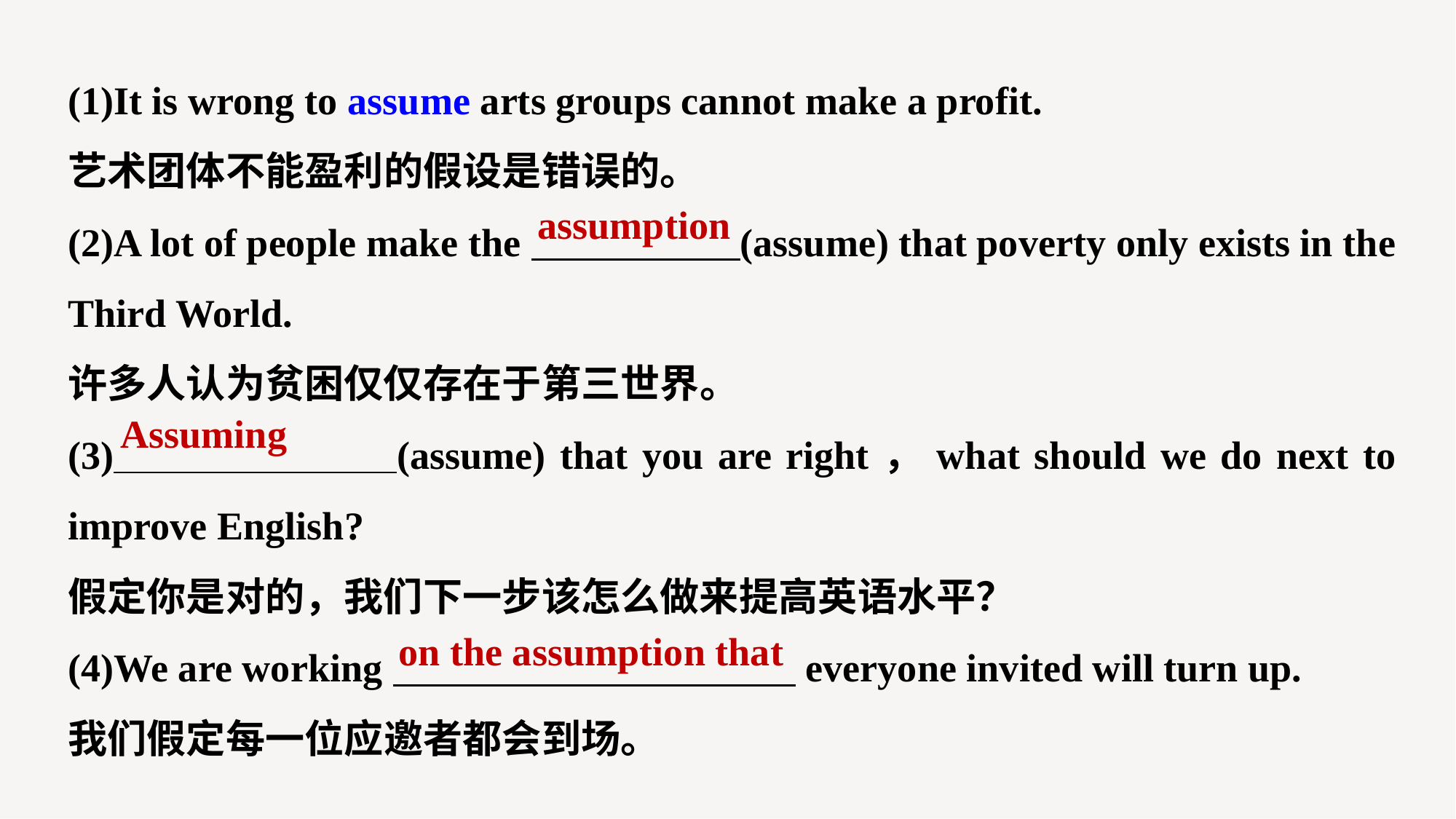

(1)It is wrong to assume arts groups cannot make a profit.
艺术团体不能盈利的假设是错误的。
(2)A lot of people make the                      (assume) that poverty only exists in the Third World.
许多人认为贫困仅仅存在于第三世界。
(3)                    (assume) that you are right，what should we do next to improve English?
假定你是对的，我们下一步该怎么做来提高英语水平？
(4)We are working                                           everyone invited will turn up.
我们假定每一位应邀者都会到场。
assumption
Assuming
on the assumption that